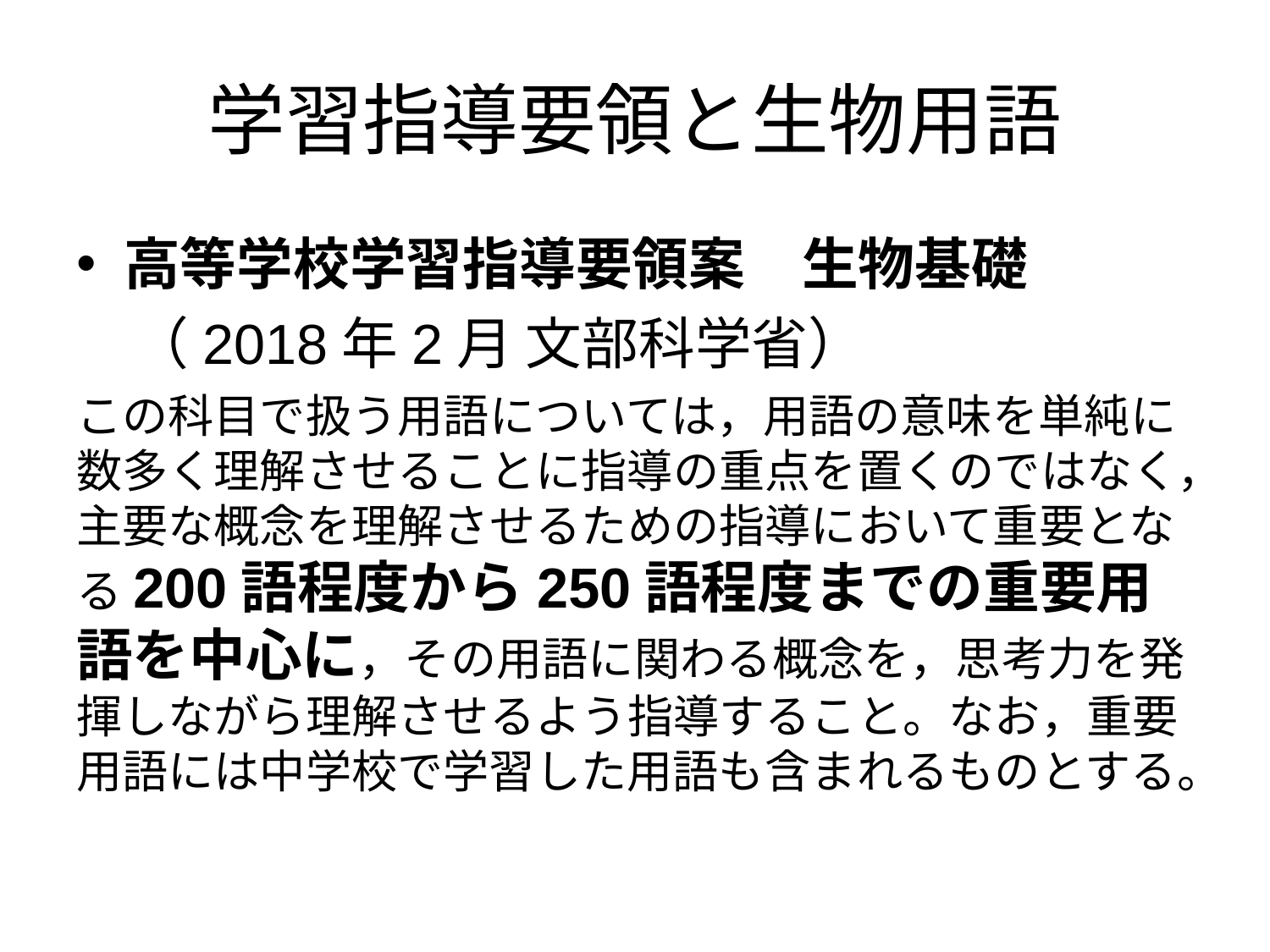

# 学習指導要領と生物用語
高等学校学習指導要領案　生物基礎
　（2018年2月 文部科学省）
この科目で扱う用語については，用語の意味を単純に数多く理解させることに指導の重点を置くのではなく，主要な概念を理解させるための指導において重要となる200語程度から250語程度までの重要用語を中心に，その用語に関わる概念を，思考力を発揮しながら理解させるよう指導すること。なお，重要用語には中学校で学習した用語も含まれるものとする。